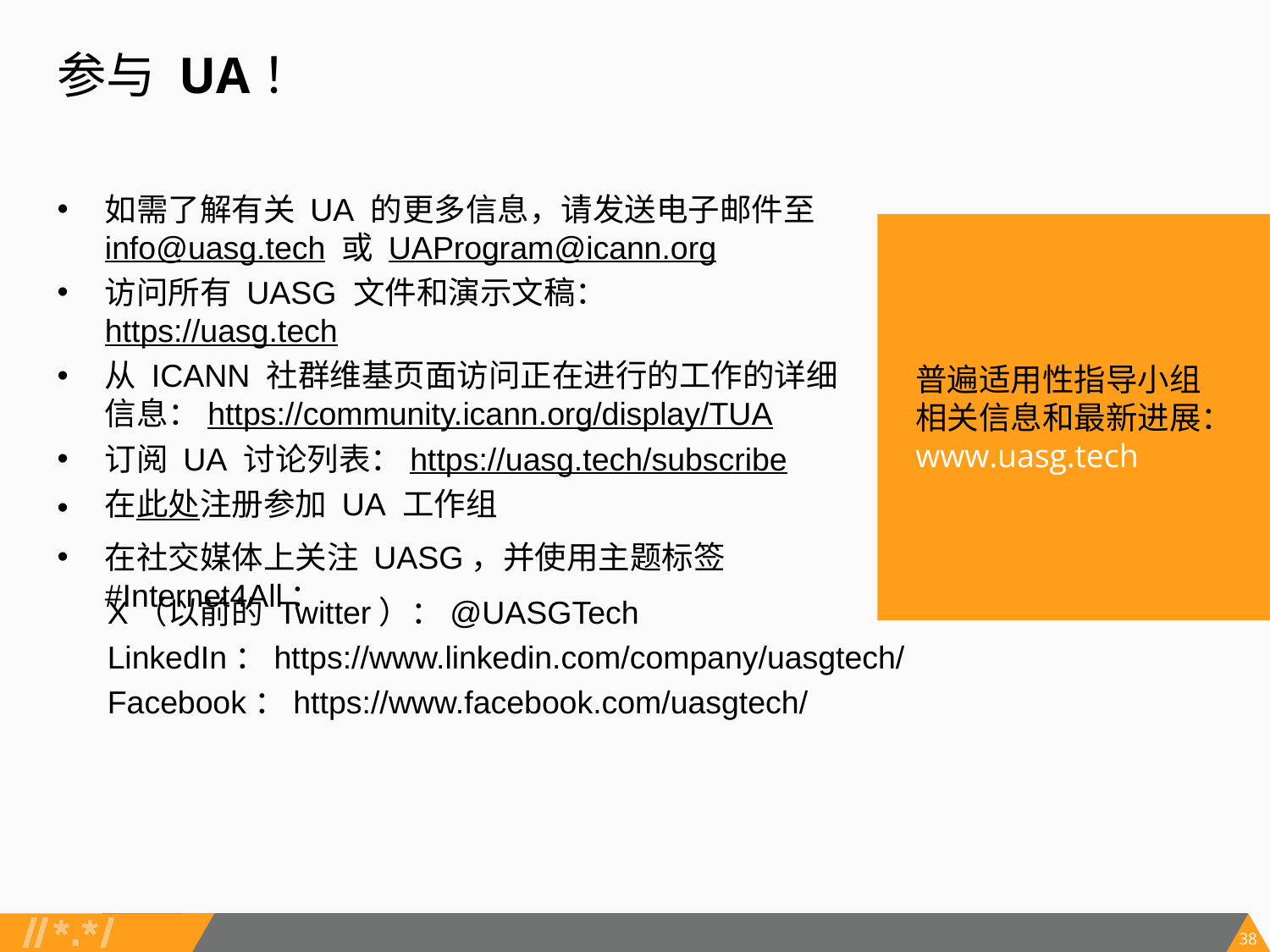

参与 UA！
如需了解有关 UA 的更多信息，请发送电子邮件至 info@uasg.tech 或 UAProgram@icann.org
访问所有 UASG 文件和演示文稿：https://uasg.tech
从 ICANN 社群维基页面访问正在进行的工作的详细信息：https://community.icann.org/display/TUA
订阅 UA 讨论列表：https://uasg.tech/subscribe
在此处注册参加 UA 工作组
在社交媒体上关注 UASG，并使用主题标签 #Internet4All：

普遍适用性指导小组相关信息和最新进展：www.uasg.tech
X（以前的 Twitter）：@UASGTech
LinkedIn：https://www.linkedin.com/company/uasgtech/
Facebook：https://www.facebook.com/uasgtech/